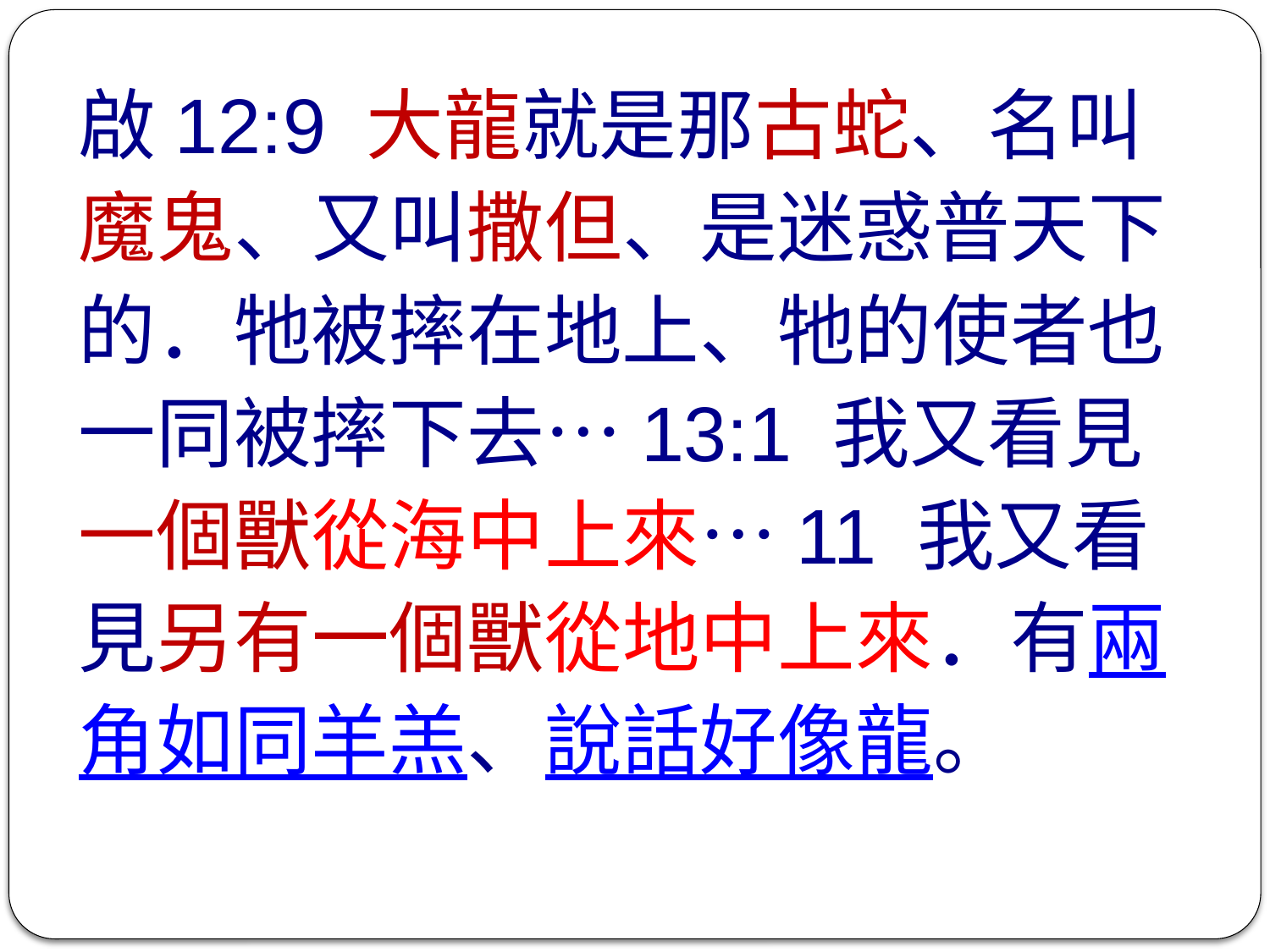

啟12:9 大龍就是那古蛇、名叫魔鬼、又叫撒但、是迷惑普天下的．牠被摔在地上、牠的使者也一同被摔下去…13:1 我又看見一個獸從海中上來…11 我又看見另有一個獸從地中上來．有兩角如同羊羔、說話好像龍。